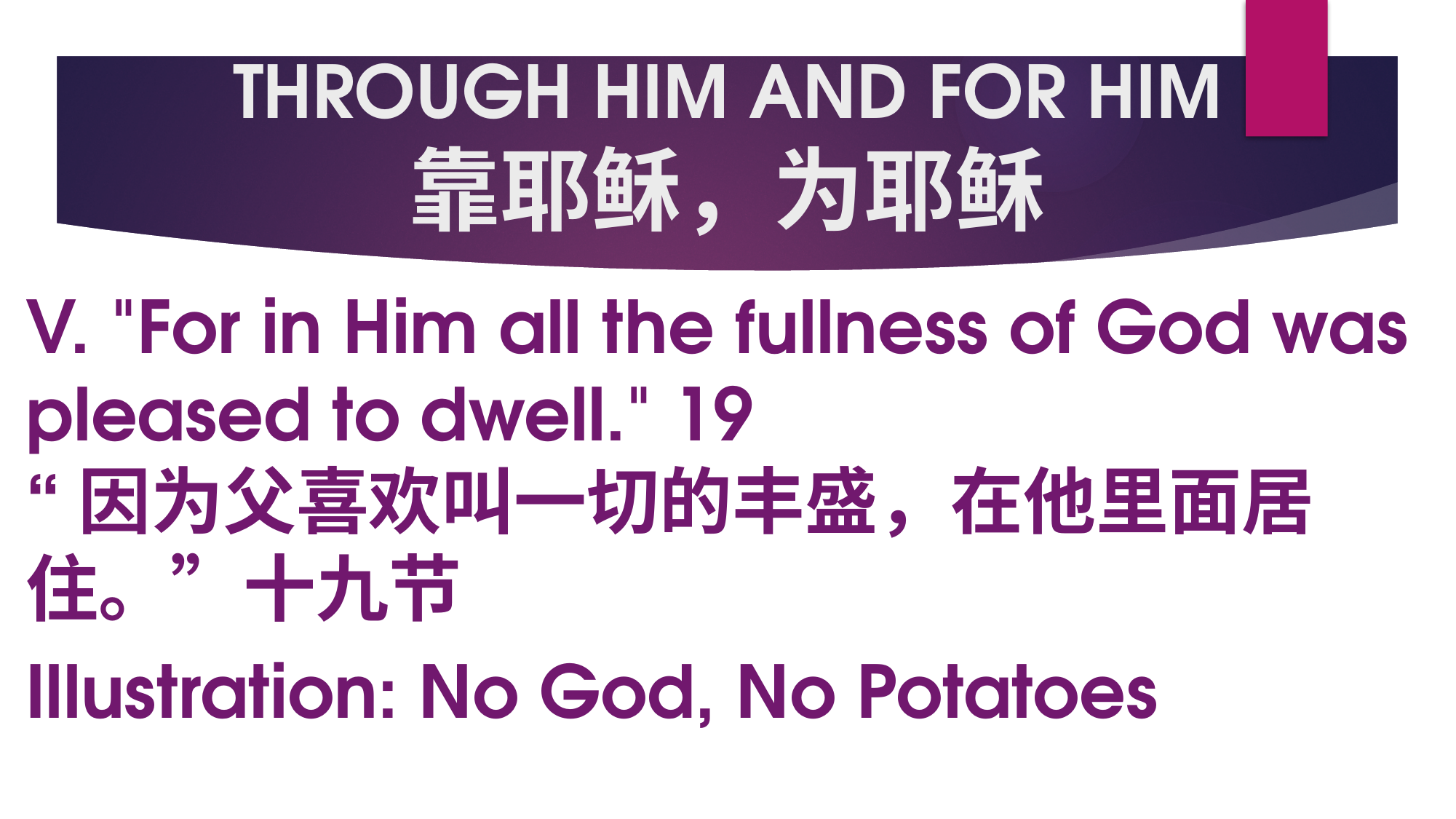

# THROUGH HIM AND FOR HIM 靠耶稣，为耶稣
V. "For in Him all the fullness of God was pleased to dwell." 19                                  “因为父喜欢叫一切的丰盛，在他里面居住。”十九节
Illustration: No God, No Potatoes